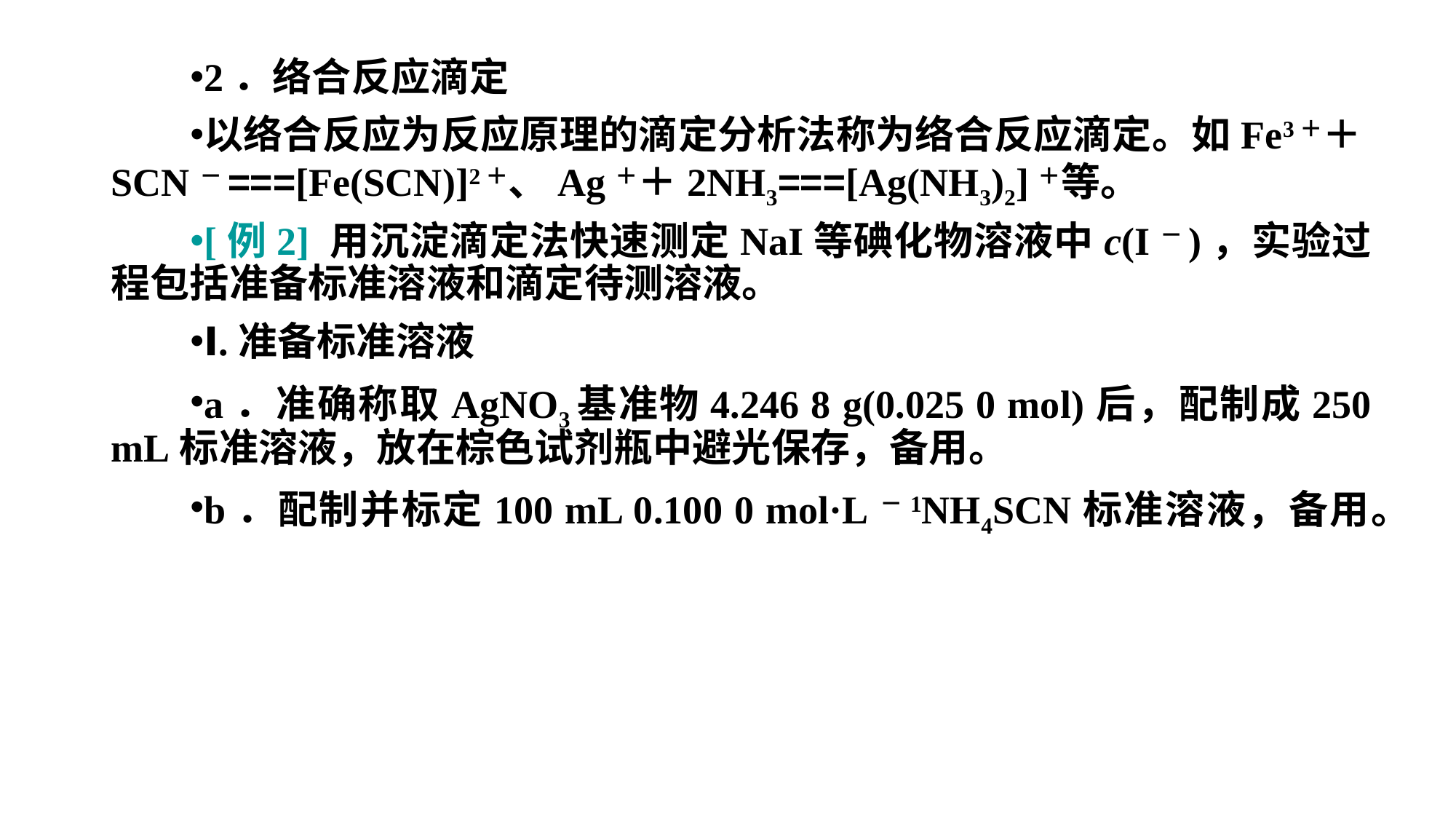

2．络合反应滴定
以络合反应为反应原理的滴定分析法称为络合反应滴定。如Fe3＋＋SCN－===[Fe(SCN)]2＋、Ag＋＋2NH3===[Ag(NH3)2]＋等。
[例2] 用沉淀滴定法快速测定NaI等碘化物溶液中c(I－)，实验过程包括准备标准溶液和滴定待测溶液。
Ⅰ.准备标准溶液
a．准确称取AgNO3基准物4.246 8 g(0.025 0 mol)后，配制成250 mL标准溶液，放在棕色试剂瓶中避光保存，备用。
b．配制并标定100 mL 0.100 0 mol·L－1NH4SCN标准溶液，备用。